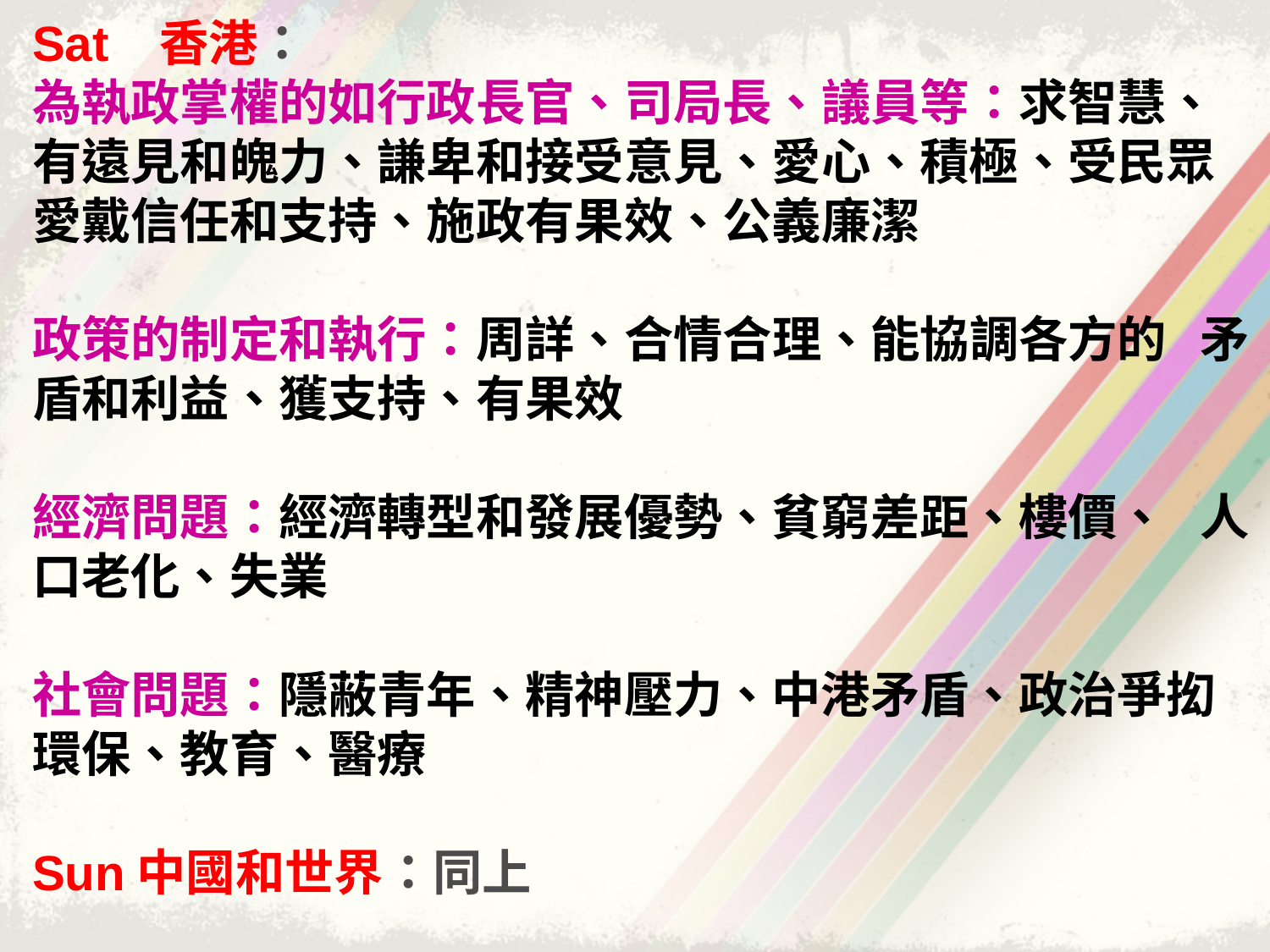

Sat	香港：
為執政掌權的如行政長官、司局長、議員等：求智慧、 有遠見和魄力、謙卑和接受意見、愛心、積極、受民眾愛戴信任和支持、施政有果效、公義廉潔

政策的制定和執行：周詳、合情合理、能協調各方的   矛盾和利益、獲支持、有果效

經濟問題：經濟轉型和發展優勢、貧窮差距、樓價、   人口老化、失業

社會問題：隱蔽青年、精神壓力、中港矛盾、政治爭抝環保、教育、醫療

Sun中國和世界：同上